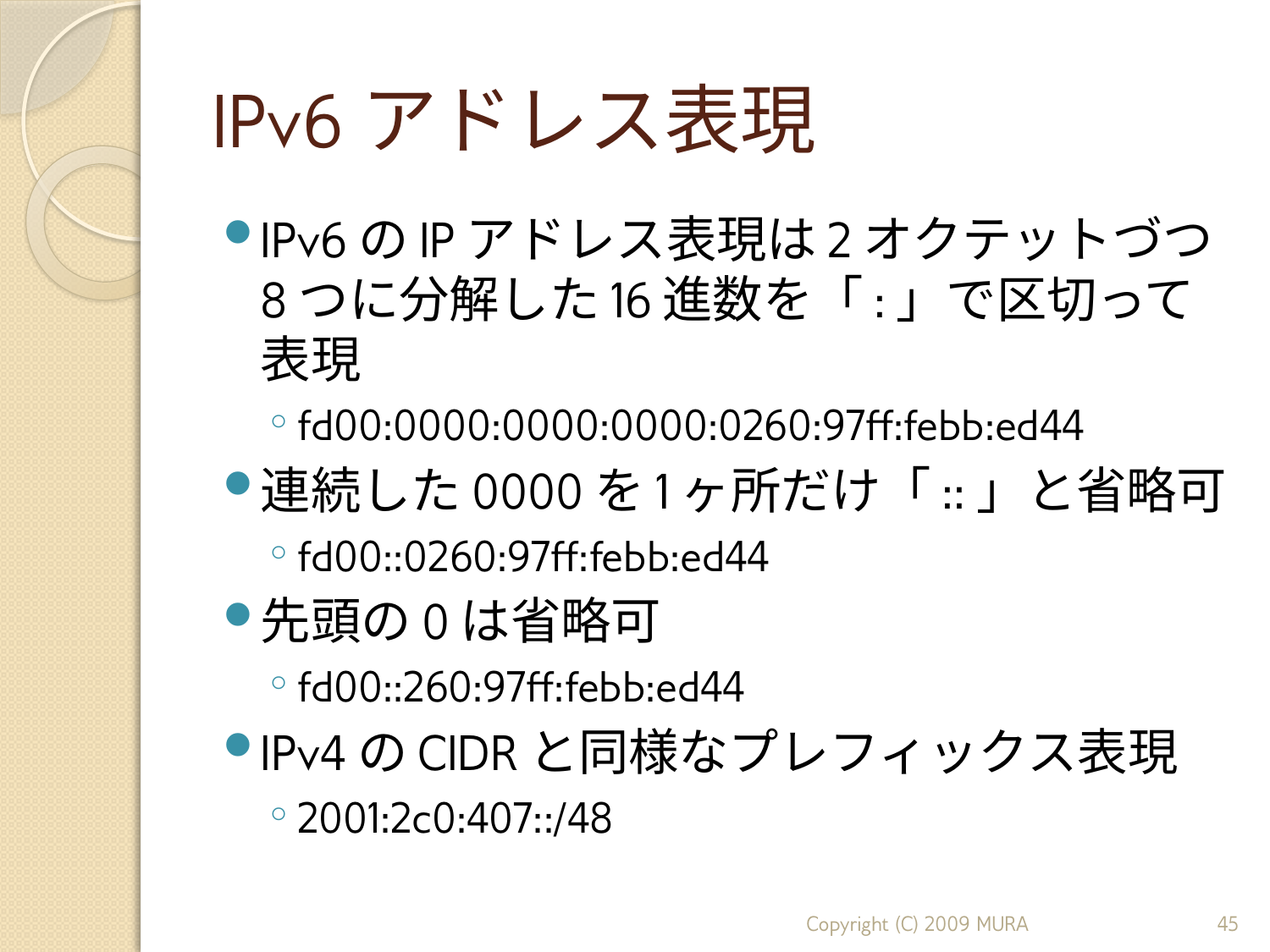

# IPv6アドレス表現
IPv6のIPアドレス表現は2オクテットづつ8つに分解した16進数を「:」で区切って表現
fd00:0000:0000:0000:0260:97ff:febb:ed44
連続した0000を1ヶ所だけ「::」と省略可
fd00::0260:97ff:febb:ed44
先頭の0は省略可
fd00::260:97ff:febb:ed44
IPv4のCIDRと同様なプレフィックス表現
2001:2c0:407::/48
Copyright (C) 2009 MURA
45